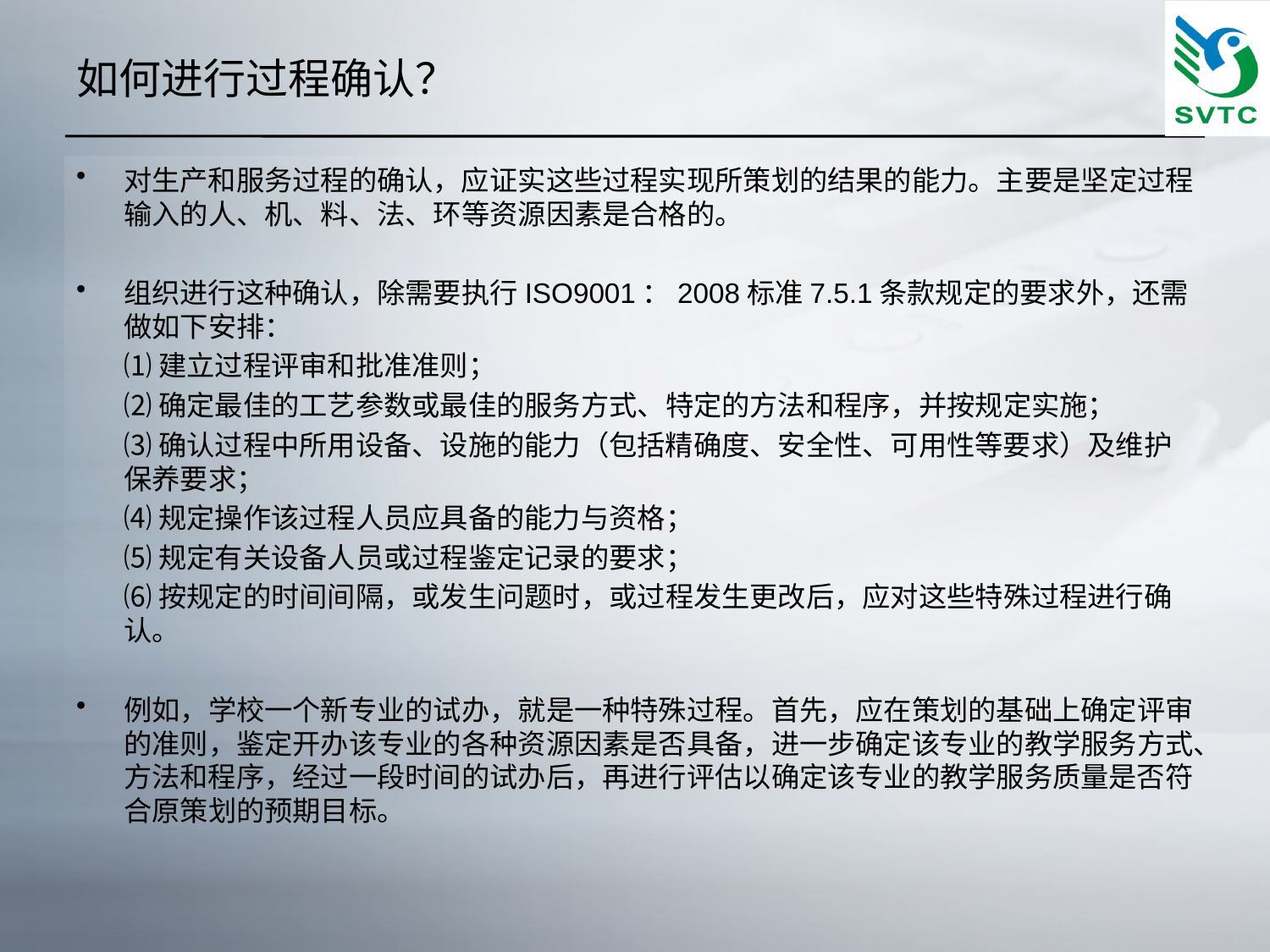

# 如何进行过程确认？
对生产和服务过程的确认，应证实这些过程实现所策划的结果的能力。主要是坚定过程输入的人、机、料、法、环等资源因素是合格的。

组织进行这种确认，除需要执行ISO9001：2008标准7.5.1条款规定的要求外，还需做如下安排：
	⑴建立过程评审和批准准则；
	⑵确定最佳的工艺参数或最佳的服务方式、特定的方法和程序，并按规定实施；
	⑶确认过程中所用设备、设施的能力（包括精确度、安全性、可用性等要求）及维护保养要求；
	⑷规定操作该过程人员应具备的能力与资格；
	⑸规定有关设备人员或过程鉴定记录的要求；
	⑹按规定的时间间隔，或发生问题时，或过程发生更改后，应对这些特殊过程进行确认。

例如，学校一个新专业的试办，就是一种特殊过程。首先，应在策划的基础上确定评审的准则，鉴定开办该专业的各种资源因素是否具备，进一步确定该专业的教学服务方式、方法和程序，经过一段时间的试办后，再进行评估以确定该专业的教学服务质量是否符合原策划的预期目标。